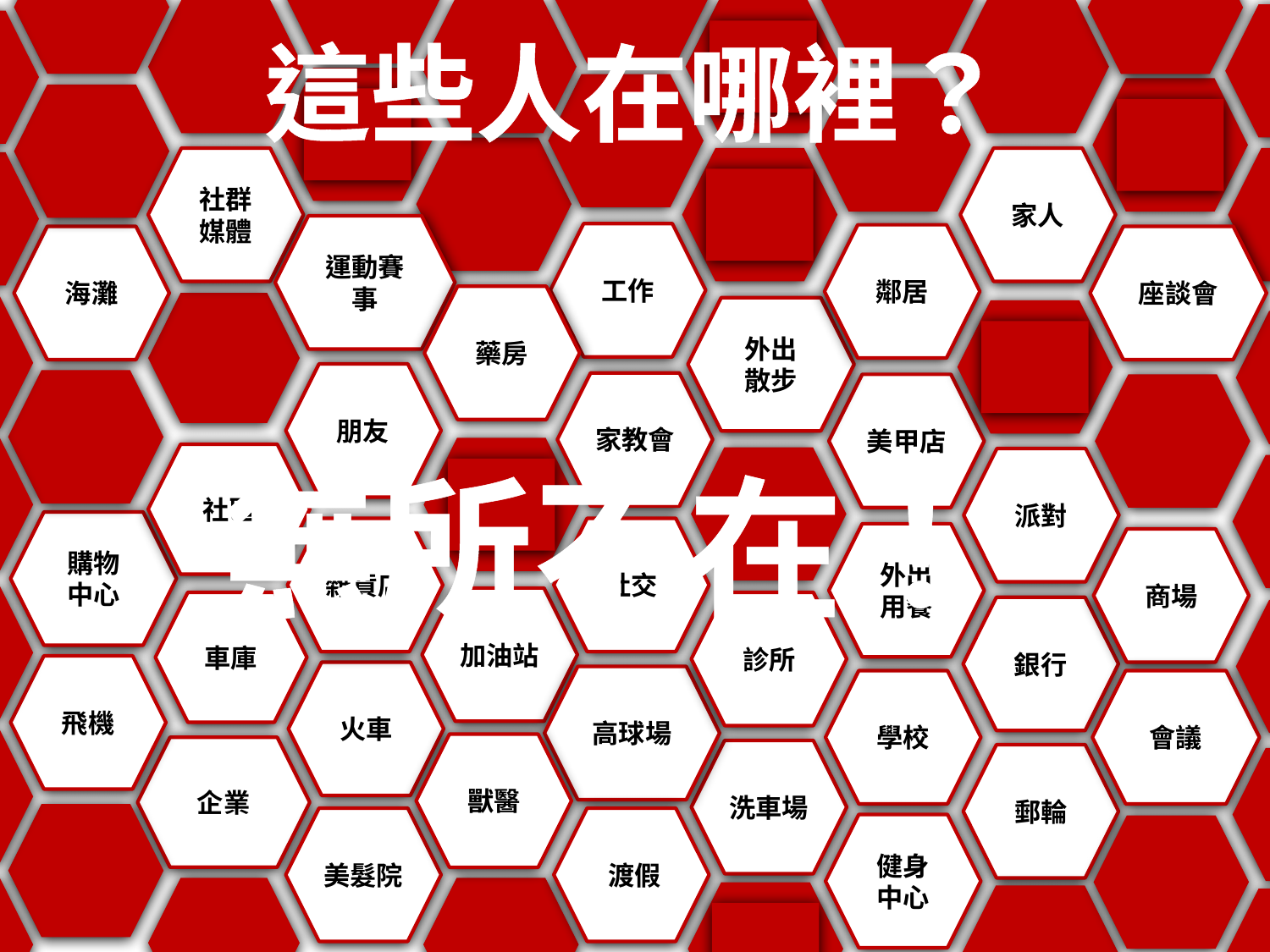

這些人在哪裡？

社群
媒體

家人

運動賽事
工作
鄰居
海灘
座談會
藥房

外出
散步

朋友

家教會
美甲店

社區
無所不在！

派對

購物
中心
雜貨店
社交
外出
用餐
商場

加油站
車庫
診所
銀行

飛機
火車
高球場
學校
會議

獸醫
企業
洗車場
郵輪

美髮院
  渡假
健身
中心